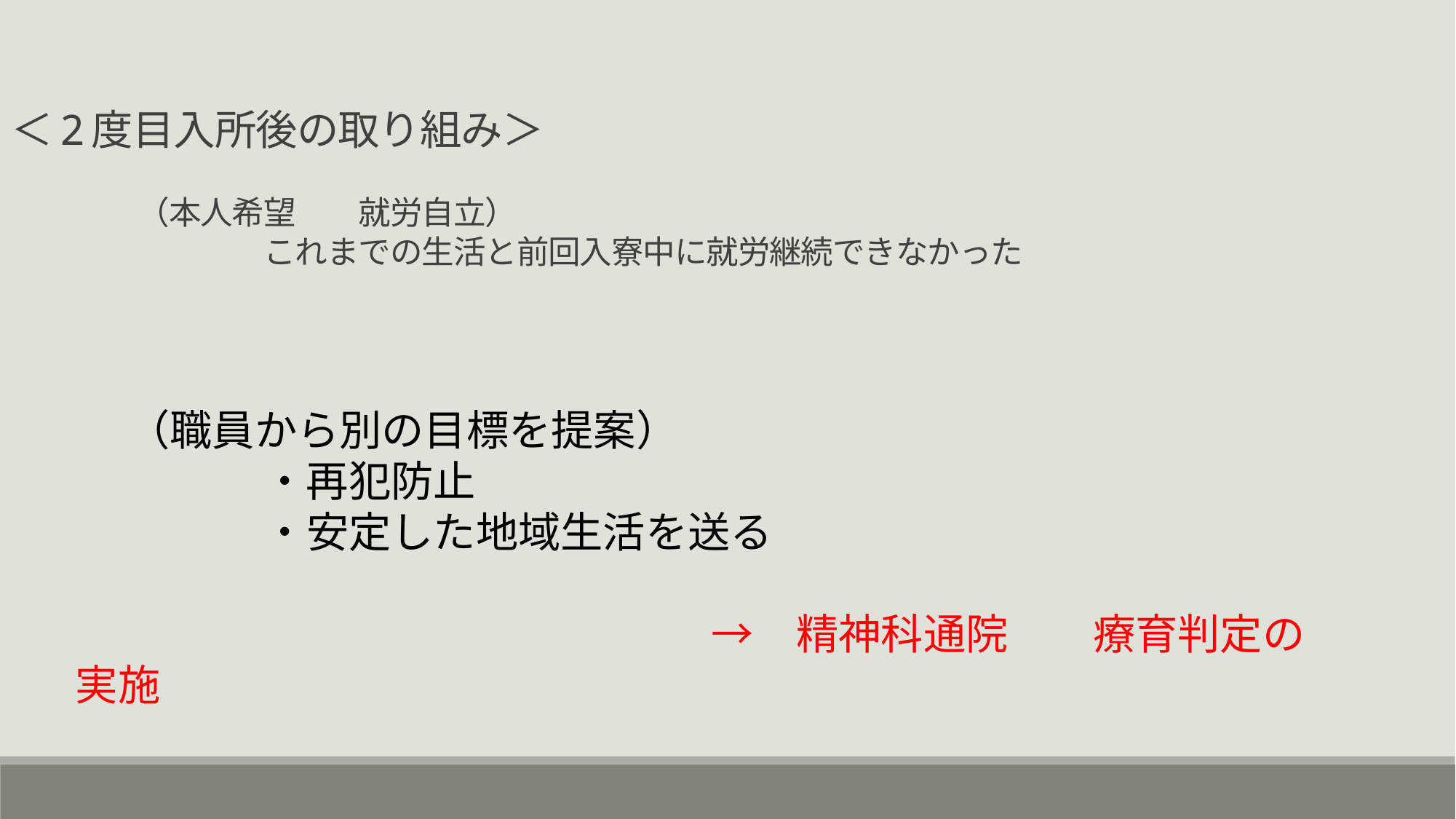

＜2度目入所後の取り組み＞
　　　　（本人希望　　就労自立）
　　　　　　　　これまでの生活と前回入寮中に就労継続できなかった
　 （職員から別の目標を提案）
　　　　  ・再犯防止
　　　  　・安定した地域生活を送る
　　　　　　　　　　　　　　　→　精神科通院　　療育判定の実施